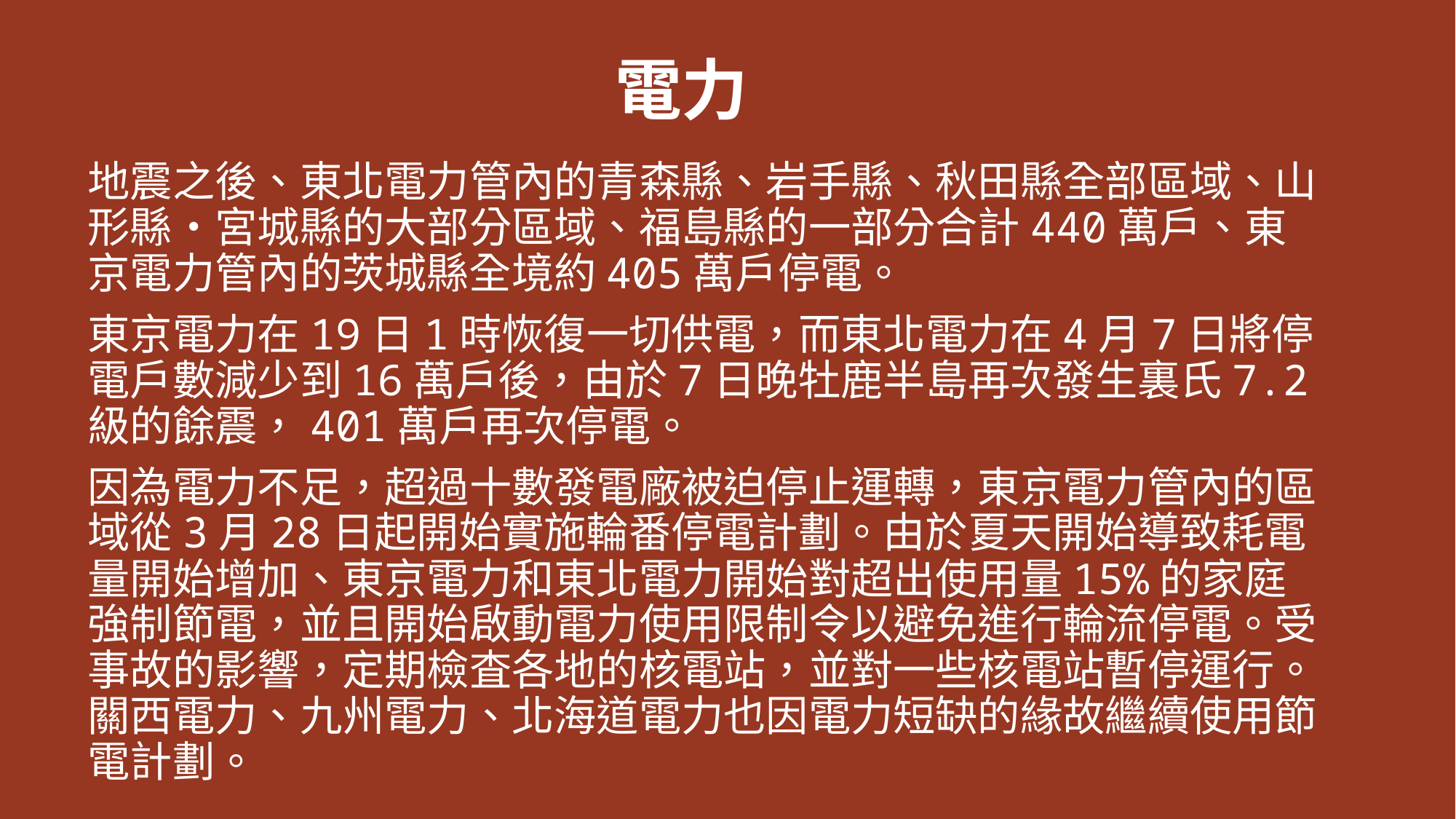

# 電力
地震之後、東北電力管內的青森縣、岩手縣、秋田縣全部區域、山形縣・宮城縣的大部分區域、福島縣的一部分合計440萬戶、東京電力管內的茨城縣全境約405萬戶停電。
東京電力在19日1時恢復一切供電，而東北電力在4月7日將停電戶數減少到16萬戶後，由於7日晚牡鹿半島再次發生裏氏7.2級的餘震，401萬戶再次停電。
因為電力不足，超過十數發電廠被迫停止運轉，東京電力管內的區域從3月28日起開始實施輪番停電計劃。由於夏天開始導致耗電量開始增加、東京電力和東北電力開始對超出使用量15%的家庭強制節電，並且開始啟動電力使用限制令以避免進行輪流停電。受事故的影響，定期檢査各地的核電站，並對一些核電站暫停運行。關西電力、九州電力、北海道電力也因電力短缺的緣故繼續使用節電計劃。